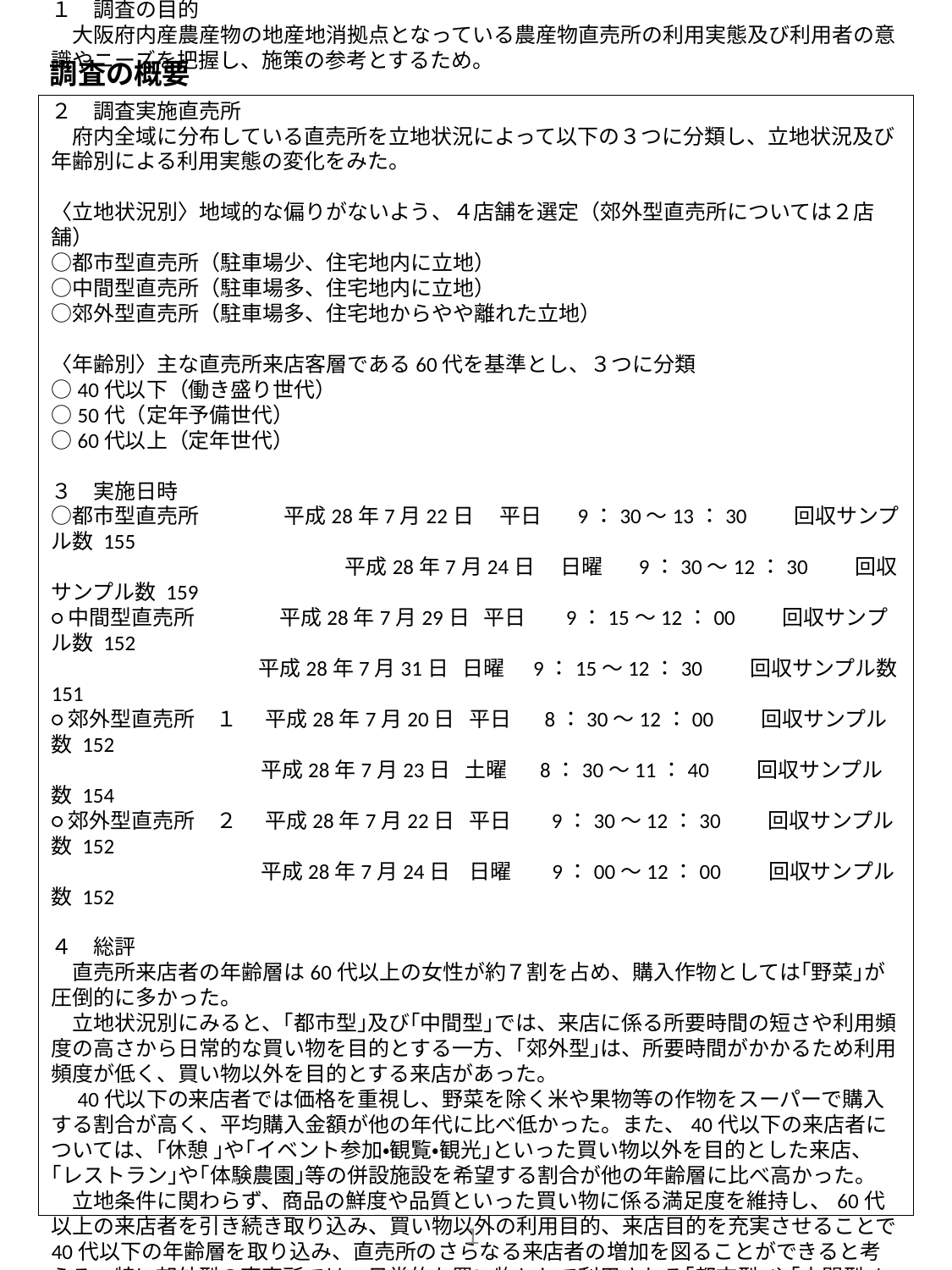

調査の概要
# １　調査の目的 　大阪府内産農産物の地産地消拠点となっている農産物直売所の利用実態及び利用者の意識やニーズを把握し、施策の参考とするため。 ２　調査実施直売所 　府内全域に分布している直売所を立地状況によって以下の３つに分類し、立地状況及び年齢別による利用実態の変化をみた。 〈立地状況別〉地域的な偏りがないよう、４店舗を選定（郊外型直売所については２店舗） ○都市型直売所（駐車場少、住宅地内に立地） ○中間型直売所（駐車場多、住宅地内に立地） ○郊外型直売所（駐車場多、住宅地からやや離れた立地） 〈年齢別〉主な直売所来店客層である60代を基準とし、３つに分類 ○40代以下（働き盛り世代） ○50代（定年予備世代） ○60代以上（定年世代） ３　実施日時 ○都市型直売所　　　　平成28年7月22日　 平日 　 9：30～13：30　　回収サンプル数 155 　　　　　　　　　　 　　　   平成28年7月24日 　日曜  　9：30～12：30　　回収サンプル数 159 ○中間型直売所　　　　平成28年7月29日   平日  　 9：15～12：00　　回収サンプル数 152 　                                        平成28年7月31日   日曜     9：15～12：30　　回収サンプル数 151 ○郊外型直売所　１      平成28年7月20日   平日      8：30～12：00　　回収サンプル数 152 平成28年7月23日   土曜      8：30～11：40　　回収サンプル数 154 ○郊外型直売所　２      平成28年7月22日   平日　   9：30～12：30　　回収サンプル数 152 平成28年7月24日    日曜 　  9：00～12：00　　回収サンプル数 152 ４　総評 　直売所来店者の年齢層は60代以上の女性が約７割を占め、購入作物としては｢野菜｣が圧倒的に多かった。 　立地状況別にみると、｢都市型｣及び｢中間型｣では、来店に係る所要時間の短さや利用頻度の高さから日常的な買い物を目的とする一方、｢郊外型｣は、所要時間がかかるため利用頻度が低く、買い物以外を目的とする来店があった。 　40代以下の来店者では価格を重視し、野菜を除く米や果物等の作物をスーパーで購入する割合が高く、平均購入金額が他の年代に比べ低かった。また、40代以下の来店者については、｢休憩 ｣や｢イベント参加・観覧・観光｣といった買い物以外を目的とした来店、｢レストラン｣や｢体験農園｣等の併設施設を希望する割合が他の年齢層に比べ高かった。 　立地条件に関わらず、商品の鮮度や品質といった買い物に係る満足度を維持し、60代以上の来店者を引き続き取り込み、買い物以外の利用目的、来店目的を充実させることで40代以下の年齢層を取り込み、直売所のさらなる来店者の増加を図ることができると考える。特に郊外型の直売所では、日常的な買い物として利用される｢都市型｣や｢中間型｣に比べ買い物以外の来店割合が既にあることからも、その効果が高いと考える。
１